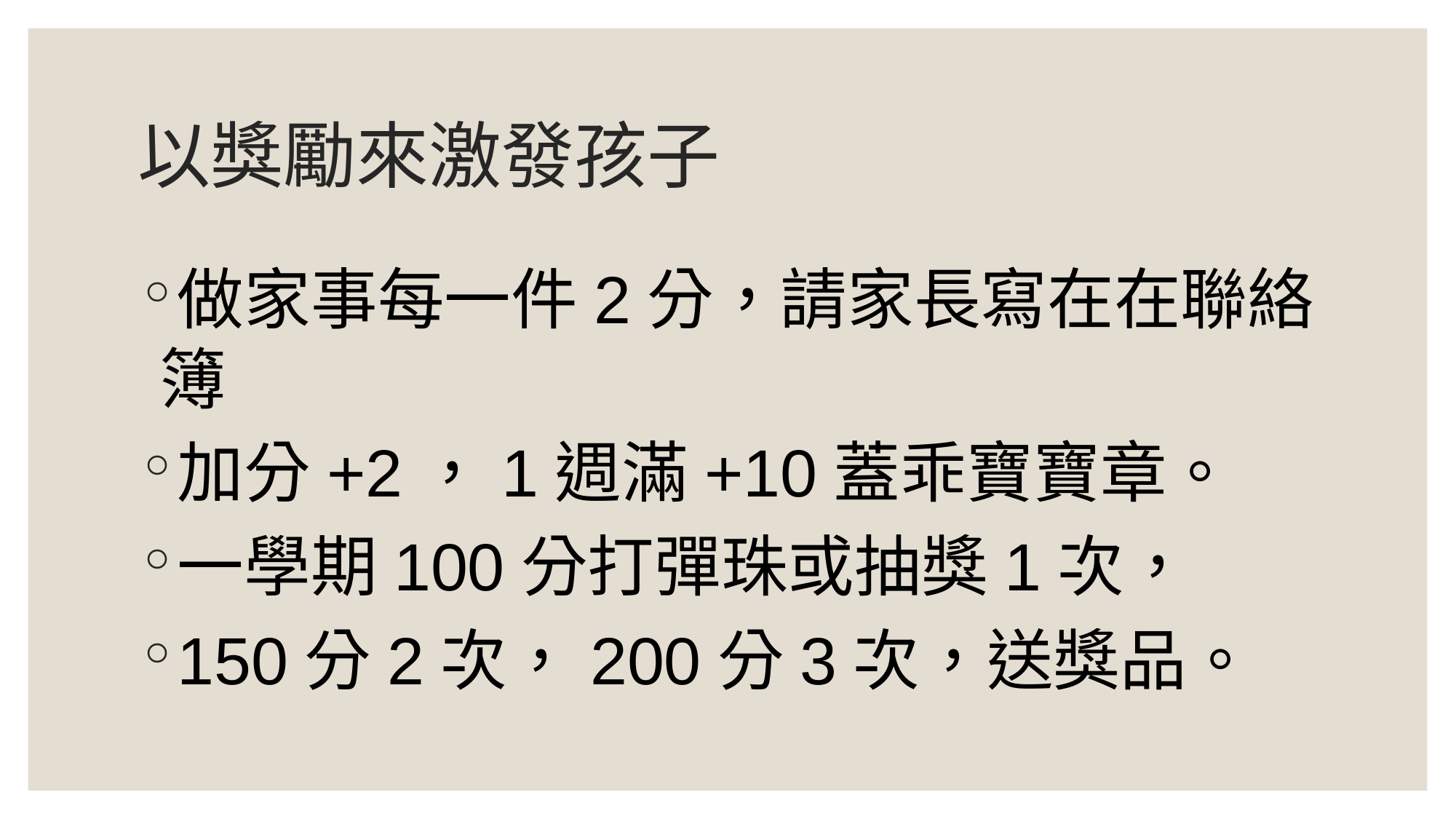

# 以獎勵來激發孩子
做家事每一件2分，請家長寫在在聯絡簿
加分+2，1週滿+10蓋乖寶寶章。
一學期100分打彈珠或抽獎1次，
150分2次，200分3次，送獎品。